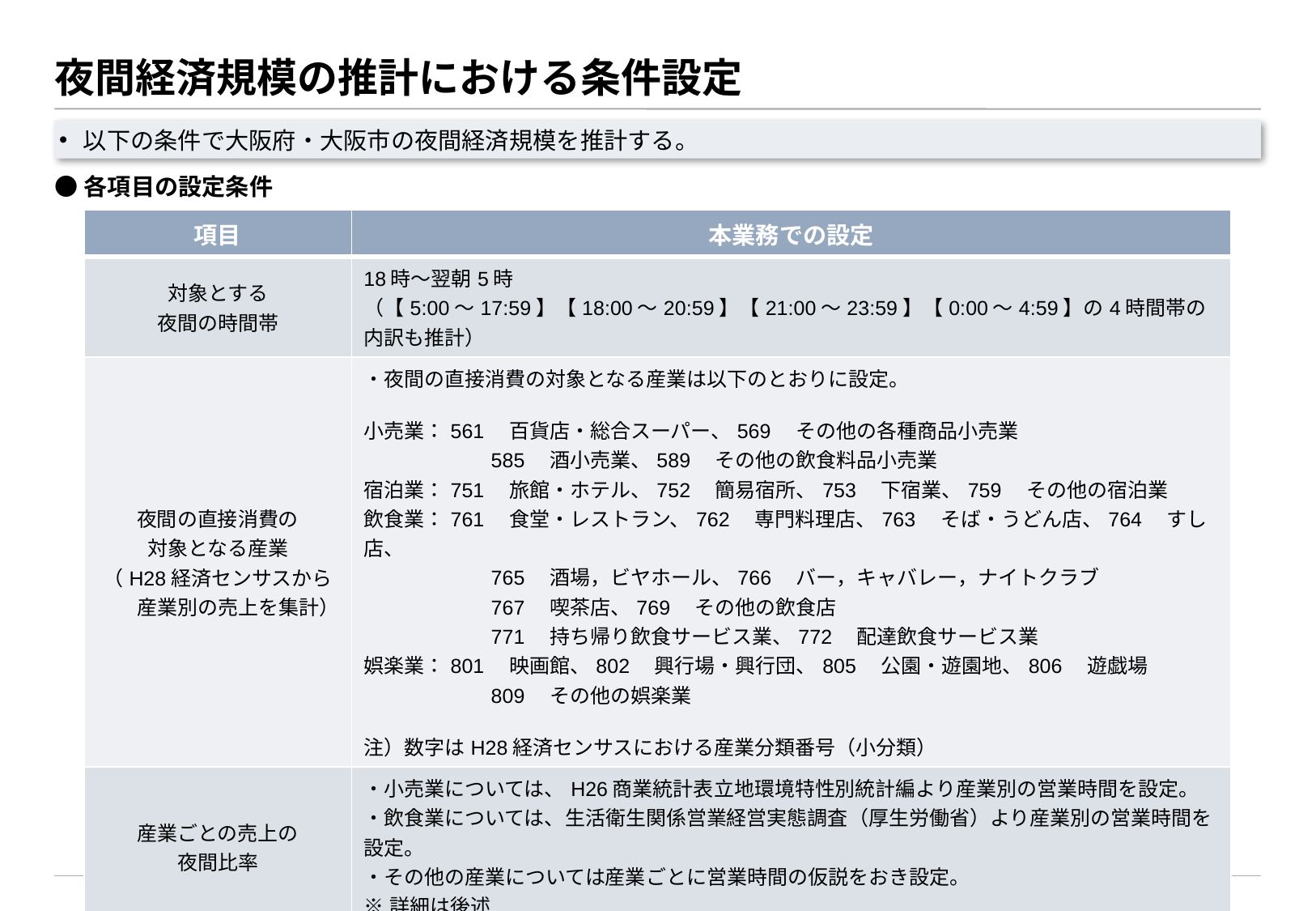

# 夜間経済規模の推計における条件設定
以下の条件で大阪府・大阪市の夜間経済規模を推計する。
●各項目の設定条件
| 項目 | 本業務での設定 |
| --- | --- |
| 対象とする 夜間の時間帯 | 18時～翌朝5時 （【5:00～17:59】【18:00～20:59】【21:00～23:59】【0:00～4:59】の4時間帯の内訳も推計） |
| 夜間の直接消費の 対象となる産業 （H28経済センサスから 　　産業別の売上を集計） | ・夜間の直接消費の対象となる産業は以下のとおりに設定。 小売業：561　百貨店・総合スーパー、569　その他の各種商品小売業 　　　　　　585　酒小売業、589　その他の飲食料品小売業 宿泊業：751　旅館・ホテル、752　簡易宿所、753　下宿業、759　その他の宿泊業 飲食業：761　食堂・レストラン、762　専門料理店、763　そば・うどん店、764　すし店、 　　　　　　765　酒場，ビヤホール、766　バー，キャバレー，ナイトクラブ 　　　　　　767　喫茶店、769　その他の飲食店 　　　　　　771　持ち帰り飲食サービス業、772　配達飲食サービス業 娯楽業：801　映画館、802　興行場・興行団、805　公園・遊園地、806　遊戯場 　　　　　　809　その他の娯楽業 注）数字はH28経済センサスにおける産業分類番号（小分類） |
| 産業ごとの売上の 夜間比率 | ・小売業については、H26商業統計表立地環境特性別統計編より産業別の営業時間を設定。 ・飲食業については、生活衛生関係営業経営実態調査（厚生労働省）より産業別の営業時間を設定。 ・その他の産業については産業ごとに営業時間の仮説をおき設定。 ※詳細は後述 |
| 直接消費が波及する 関連産業 （産業連関分析で推計） | ・大阪府・大阪市の産業連関表（30部門）で規定されている全産業 ※ただし、直接消費の対象とする産業分類が含まれる「商業」「対個人サービス」については、生産誘発量を計上すると一部が直接消費と重複計上となることが懸念されるため、計上の対象外とする。 |